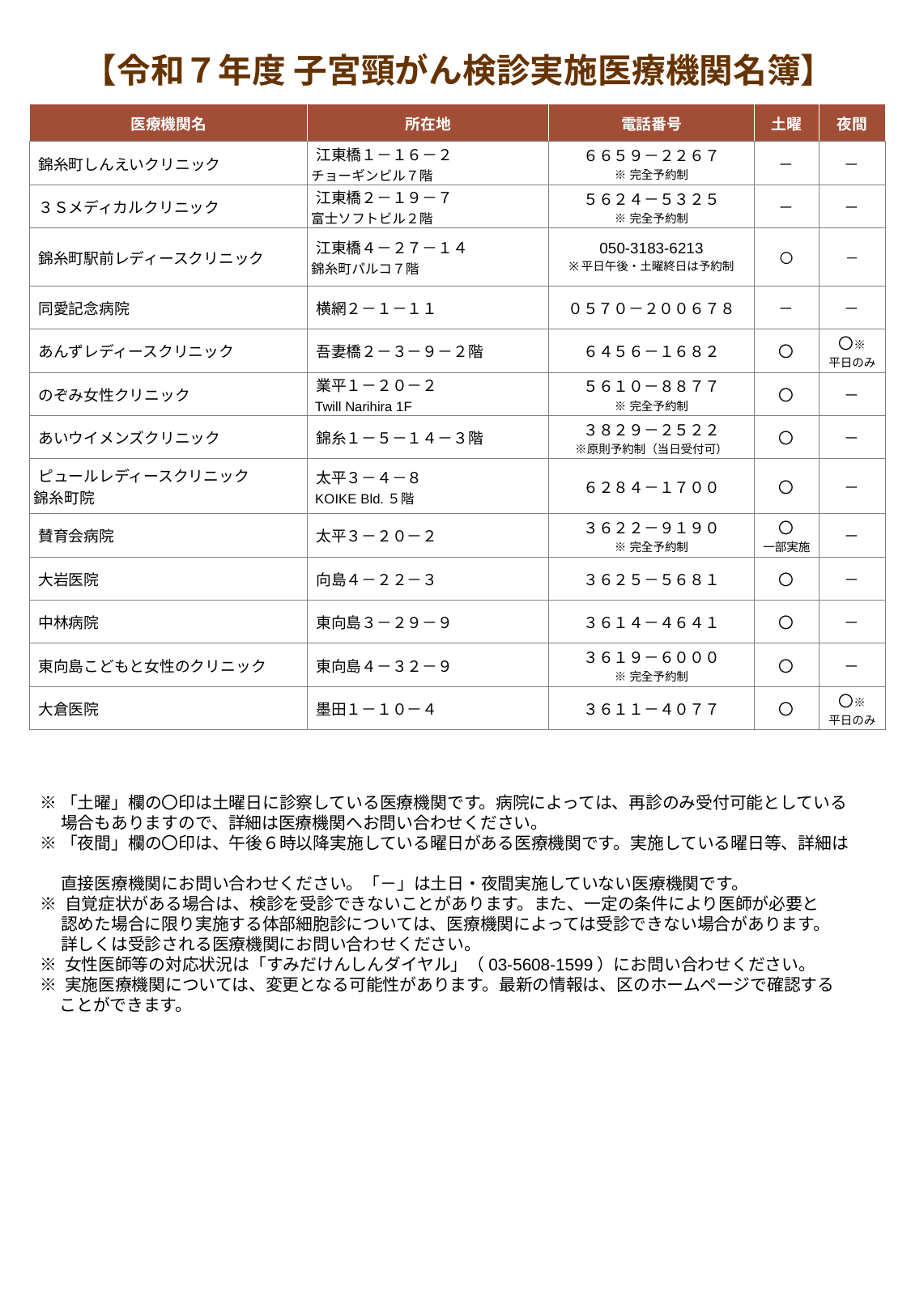

【令和７年度 子宮頸がん検診実施医療機関名簿】
| 医療機関名 | 所在地 | 電話番号 | 土曜 | 夜間 |
| --- | --- | --- | --- | --- |
| 錦糸町しんえいクリニック | 江東橋１－１６－２ チョーギンビル７階 | ６６５９－２２６７ ※完全予約制 | － | － |
| ３Ｓメディカルクリニック | 江東橋２－１９－７ 富士ソフトビル２階 | ５６２４－５３２５ ※完全予約制 | － | － |
| 錦糸町駅前レディースクリニック | 江東橋４－２７－１４ 錦糸町パルコ７階 | 050-3183‐6213 ※平日午後・土曜終日は予約制 | 〇 | － |
| 同愛記念病院 | 横網２－１－１１ | ０５７０－２００６７８ | － | － |
| あんずレディースクリニック | 吾妻橋２－３－９－２階 | ６４５６－１６８２ | 〇 | 〇※ 平日のみ |
| のぞみ女性クリニック | 業平１－２０－２ Twill Narihira 1F | ５６１０－８８７７ ※完全予約制 | 〇 | － |
| あいウイメンズクリニック | 錦糸１－５－１４－３階 | ３８２９－２５２２ ※原則予約制（当日受付可） | 〇 | － |
| ピュールレディースクリニック 錦糸町院 | 太平３－４－８ KOIKE Bld.５階 | ６２８４－１７００ | 〇 | － |
| 賛育会病院 | 太平３－２０－２ | ３６２２－９１９０ ※完全予約制 | 〇 一部実施 | － |
| 大岩医院 | 向島４－２２－３ | ３６２５－５６８１ | 〇 | － |
| 中林病院 | 東向島３－２９－９ | ３６１４－４６４１ | 〇 | － |
| 東向島こどもと女性のクリニック | 東向島４－３２－９ | ３６１９－６０００ ※完全予約制 | 〇 | － |
| 大倉医院 | 墨田１－１０－４ | ３６１１－４０７７ | 〇 | 〇※ 平日のみ |

※「土曜」欄の〇印は土曜日に診察している医療機関です。病院によっては、再診のみ受付可能としている
　 場合もありますので、詳細は医療機関へお問い合わせください。
※「夜間」欄の〇印は、午後６時以降実施している曜日がある医療機関です。実施している曜日等、詳細は
　 直接医療機関にお問い合わせください。「－」は土日・夜間実施していない医療機関です。
※ 自覚症状がある場合は、検診を受診できないことがあります。また、一定の条件により医師が必要と
　 認めた場合に限り実施する体部細胞診については、医療機関によっては受診できない場合があります。
　 詳しくは受診される医療機関にお問い合わせください。
※ 女性医師等の対応状況は「すみだけんしんダイヤル」（03-5608-1599）にお問い合わせください。
※ 実施医療機関については、変更となる可能性があります。最新の情報は、区のホームページで確認する
    ことができます。